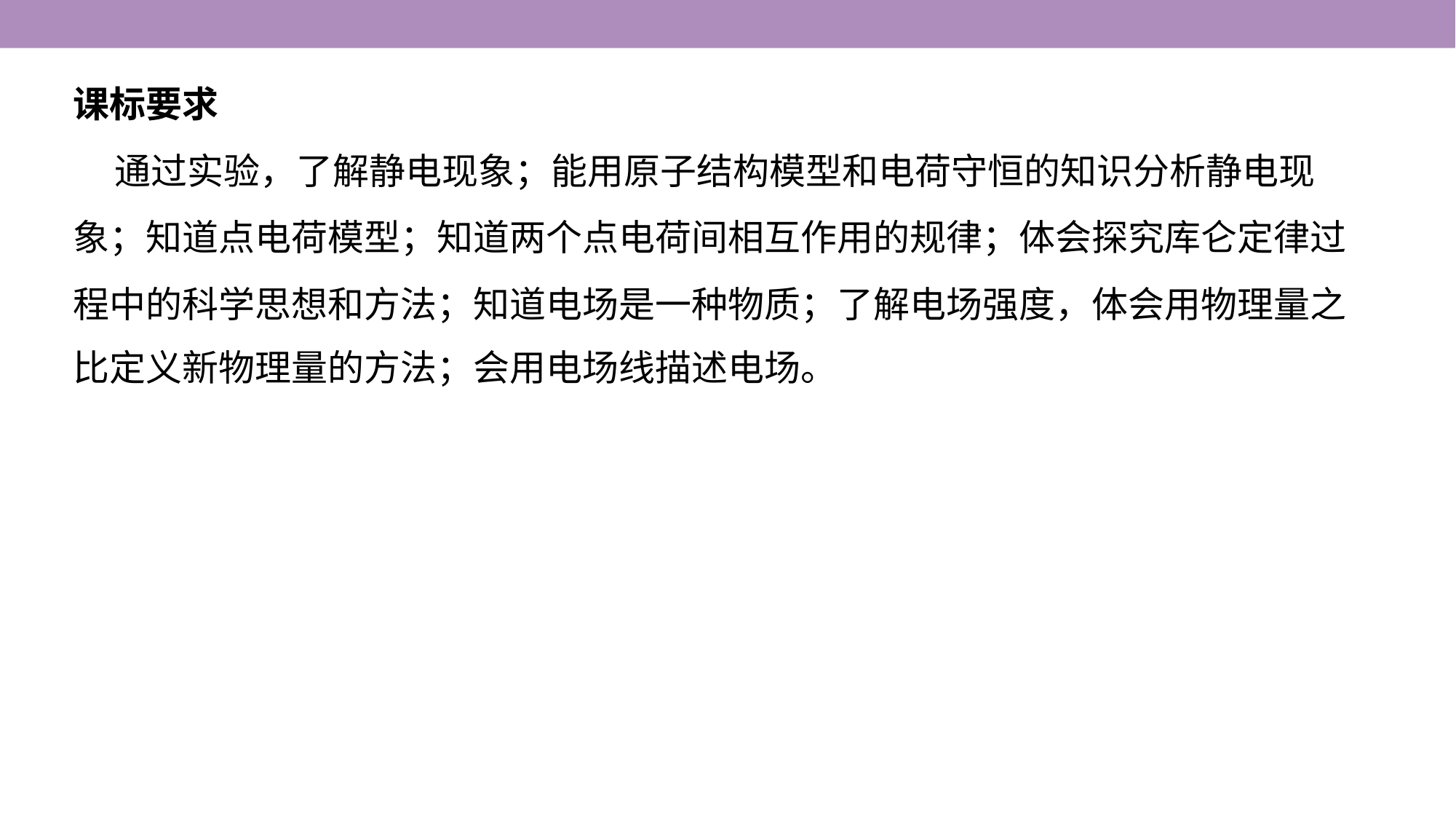

课标要求
    通过实验，了解静电现象；能用原子结构模型和电荷守恒的知识分析静电现
象；知道点电荷模型；知道两个点电荷间相互作用的规律；体会探究库仑定律过
程中的科学思想和方法；知道电场是一种物质；了解电场强度，体会用物理量之
比定义新物理量的方法；会用电场线描述电场。